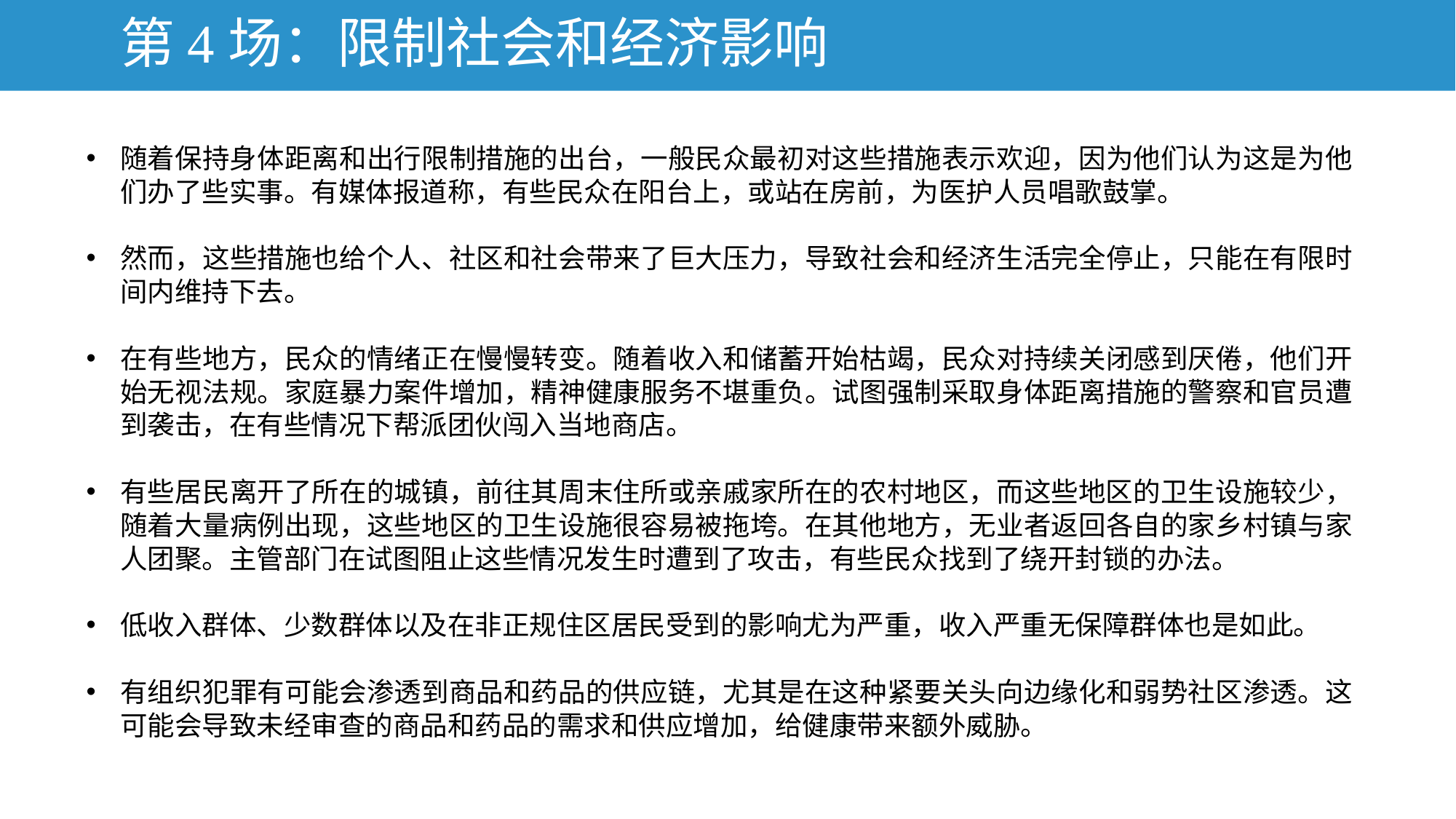

# 第4场：限制社会和经济影响
随着保持身体距离和出行限制措施的出台，一般民众最初对这些措施表示欢迎，因为他们认为这是为他们办了些实事。有媒体报道称，有些民众在阳台上，或站在房前，为医护人员唱歌鼓掌。

然而，这些措施也给个人、社区和社会带来了巨大压力，导致社会和经济生活完全停止，只能在有限时间内维持下去。

在有些地方，民众的情绪正在慢慢转变。随着收入和储蓄开始枯竭，民众对持续关闭感到厌倦，他们开始无视法规。家庭暴力案件增加，精神健康服务不堪重负。试图强制采取身体距离措施的警察和官员遭到袭击，在有些情况下帮派团伙闯入当地商店。

有些居民离开了所在的城镇，前往其周末住所或亲戚家所在的农村地区，而这些地区的卫生设施较少，随着大量病例出现，这些地区的卫生设施很容易被拖垮。在其他地方，无业者返回各自的家乡村镇与家人团聚。主管部门在试图阻止这些情况发生时遭到了攻击，有些民众找到了绕开封锁的办法。

低收入群体、少数群体以及在非正规住区居民受到的影响尤为严重，收入严重无保障群体也是如此。

有组织犯罪有可能会渗透到商品和药品的供应链，尤其是在这种紧要关头向边缘化和弱势社区渗透。这可能会导致未经审查的商品和药品的需求和供应增加，给健康带来额外威胁。